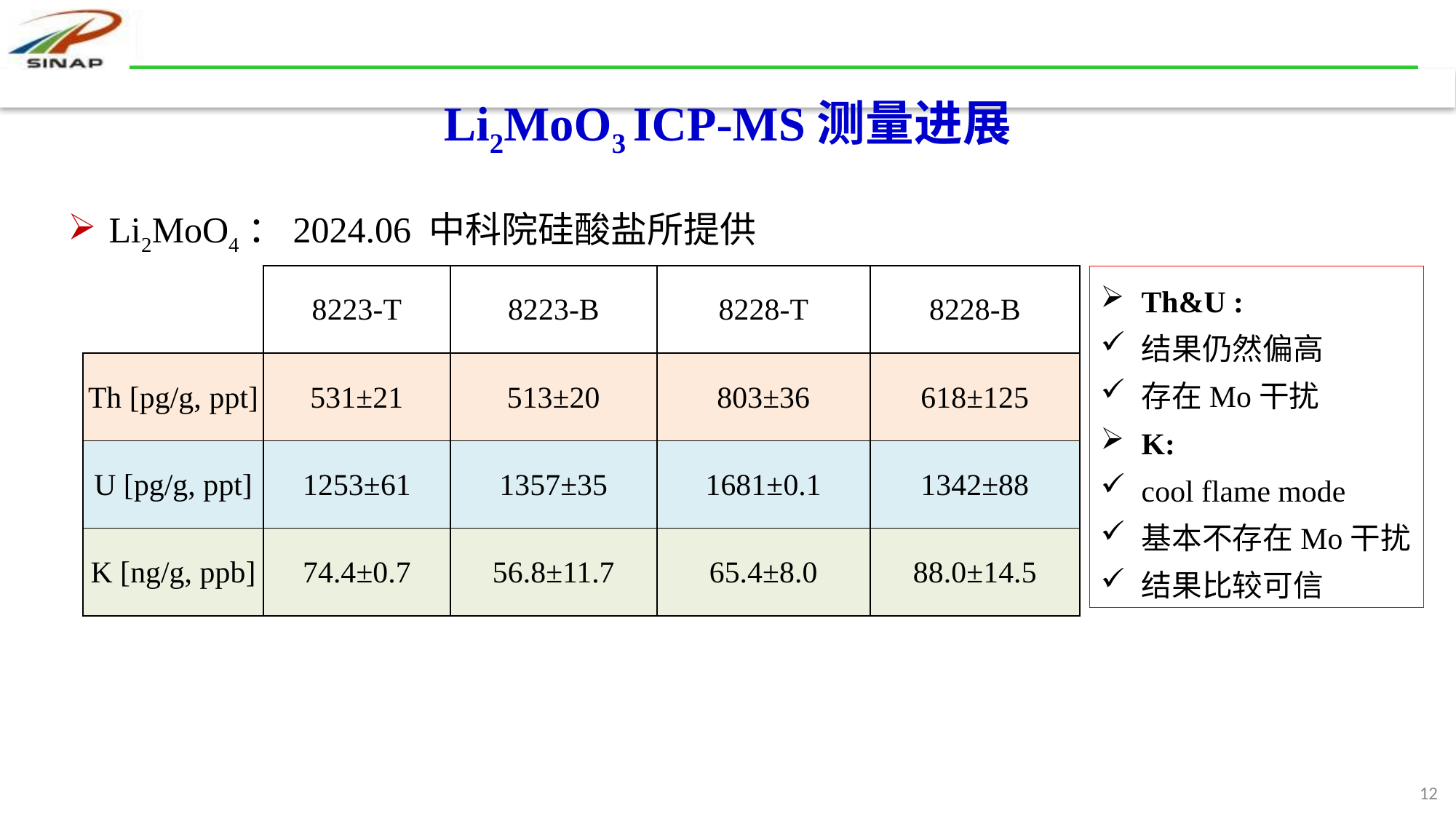

# Li2MoO3 ICP-MS测量进展
Li2MoO4：2024.06 中科院硅酸盐所提供
|  | 8223-T | 8223-B | 8228-T | 8228-B |
| --- | --- | --- | --- | --- |
| Th [pg/g, ppt] | 531±21 | 513±20 | 803±36 | 618±125 |
| U [pg/g, ppt] | 1253±61 | 1357±35 | 1681±0.1 | 1342±88 |
| K [ng/g, ppb] | 74.4±0.7 | 56.8±11.7 | 65.4±8.0 | 88.0±14.5 |
Th&U :
结果仍然偏高
存在Mo干扰
K:
cool flame mode
基本不存在Mo干扰
结果比较可信
12